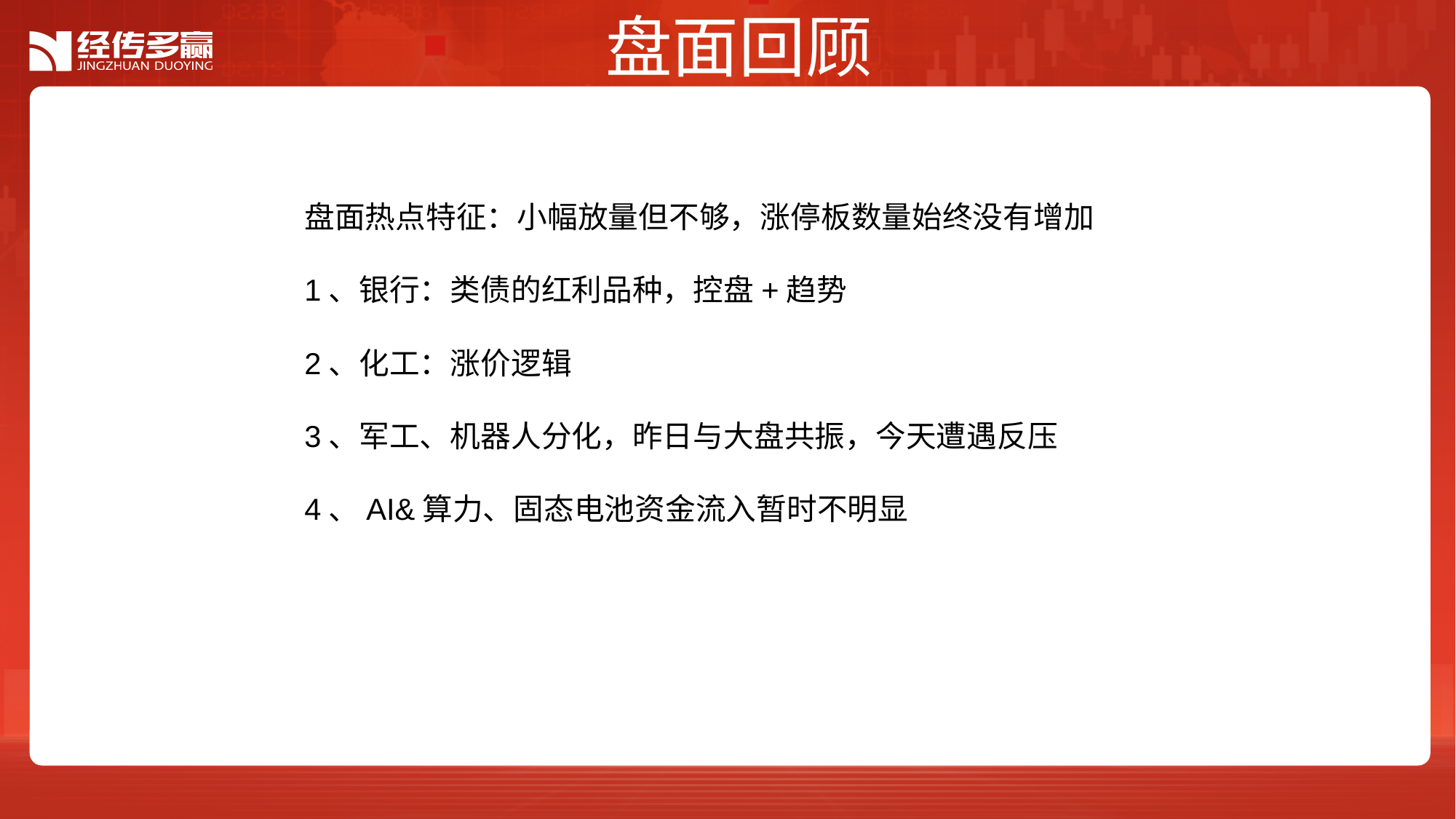

盘面回顾
盘面热点特征：小幅放量但不够，涨停板数量始终没有增加

1、银行：类债的红利品种，控盘+趋势

2、化工：涨价逻辑

3、军工、机器人分化，昨日与大盘共振，今天遭遇反压

4、AI&算力、固态电池资金流入暂时不明显